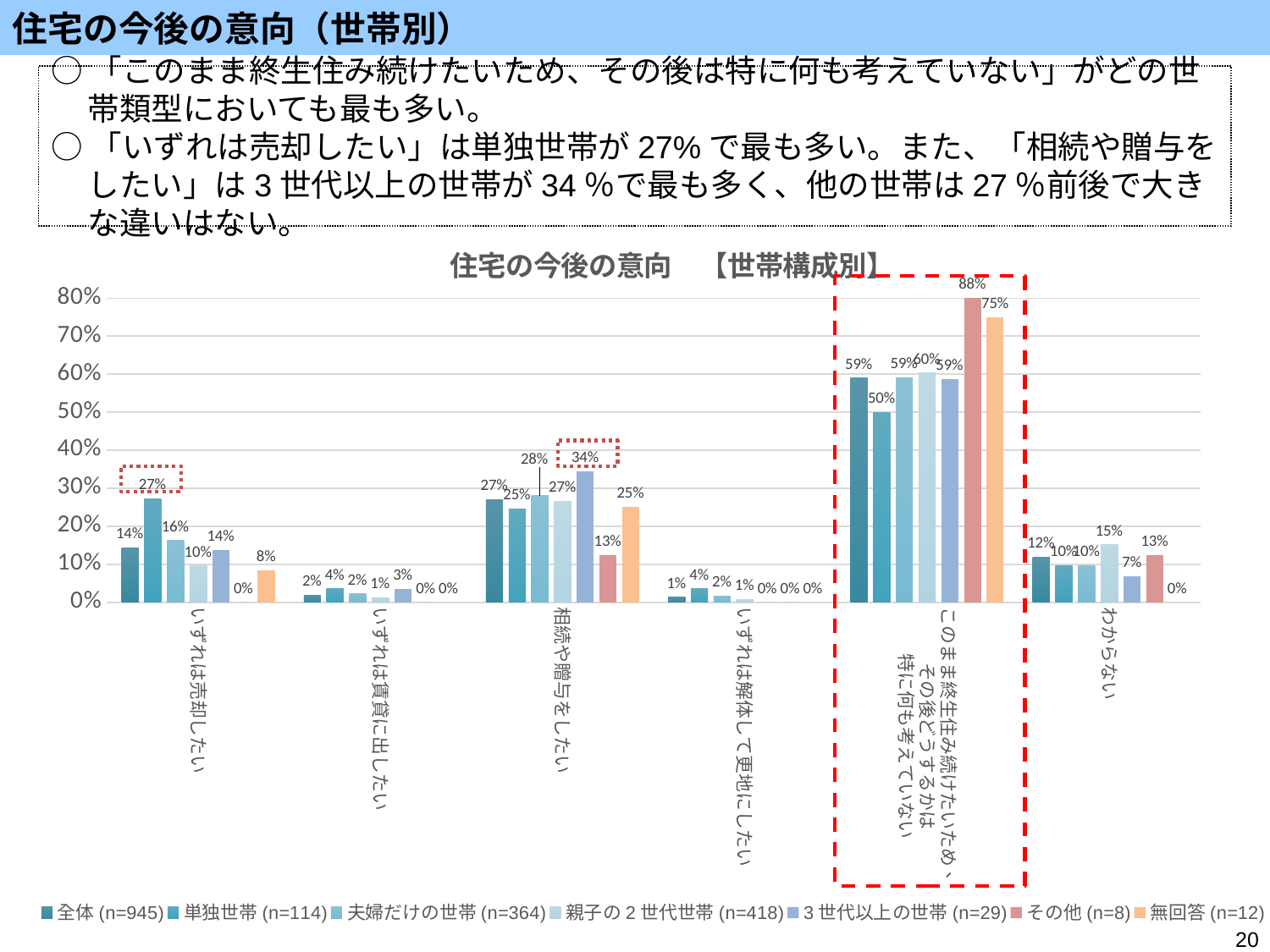

住宅の今後の意向（世帯別）
○「このまま終生住み続けたいため、その後は特に何も考えていない」がどの世帯類型においても最も多い。
○「いずれは売却したい」は単独世帯が27%で最も多い。また、「相続や贈与をしたい」は3世代以上の世帯が34％で最も多く、他の世帯は27％前後で大きな違いはない。

### Chart: 住宅の今後の意向　【世帯構成別】

| Category | 全体(n=945) | 単独世帯(n=114) | 夫婦だけの世帯(n=364) | 親子の2世代世帯(n=418) | 3世代以上の世帯(n=29) | その他(n=8) | 無回答(n=12) |
|---|---|---|---|---|---|---|---|
| いずれは売却したい | 0.14285714285714285 | 0.2719298245614035 | 0.1620879120879121 | 0.09569377990430622 | 0.13793103448275862 | 0.0 | 0.08333333333333333 |
| いずれは賃貸に出したい | 0.01904761904761905 | 0.03508771929824561 | 0.02197802197802198 | 0.011961722488038277 | 0.034482758620689655 | 0.0 | 0.0 |
| 相続や贈与をしたい | 0.2698412698412698 | 0.24561403508771928 | 0.2802197802197802 | 0.26555023923444976 | 0.3448275862068966 | 0.125 | 0.25 |
| いずれは解体して更地にしたい | 0.013756613756613757 | 0.03508771929824561 | 0.016483516483516484 | 0.007177033492822967 | 0.0 | 0.0 | 0.0 |
| このまま終生住み続けたいため、
その後どうするかは
特に何も考えていない | 0.5894179894179894 | 0.5 | 0.5906593406593407 | 0.6028708133971292 | 0.5862068965517241 | 0.875 | 0.75 |
| わからない | 0.11851851851851852 | 0.09649122807017543 | 0.09615384615384616 | 0.1507177033492823 | 0.06896551724137931 | 0.125 | 0.0 |

20